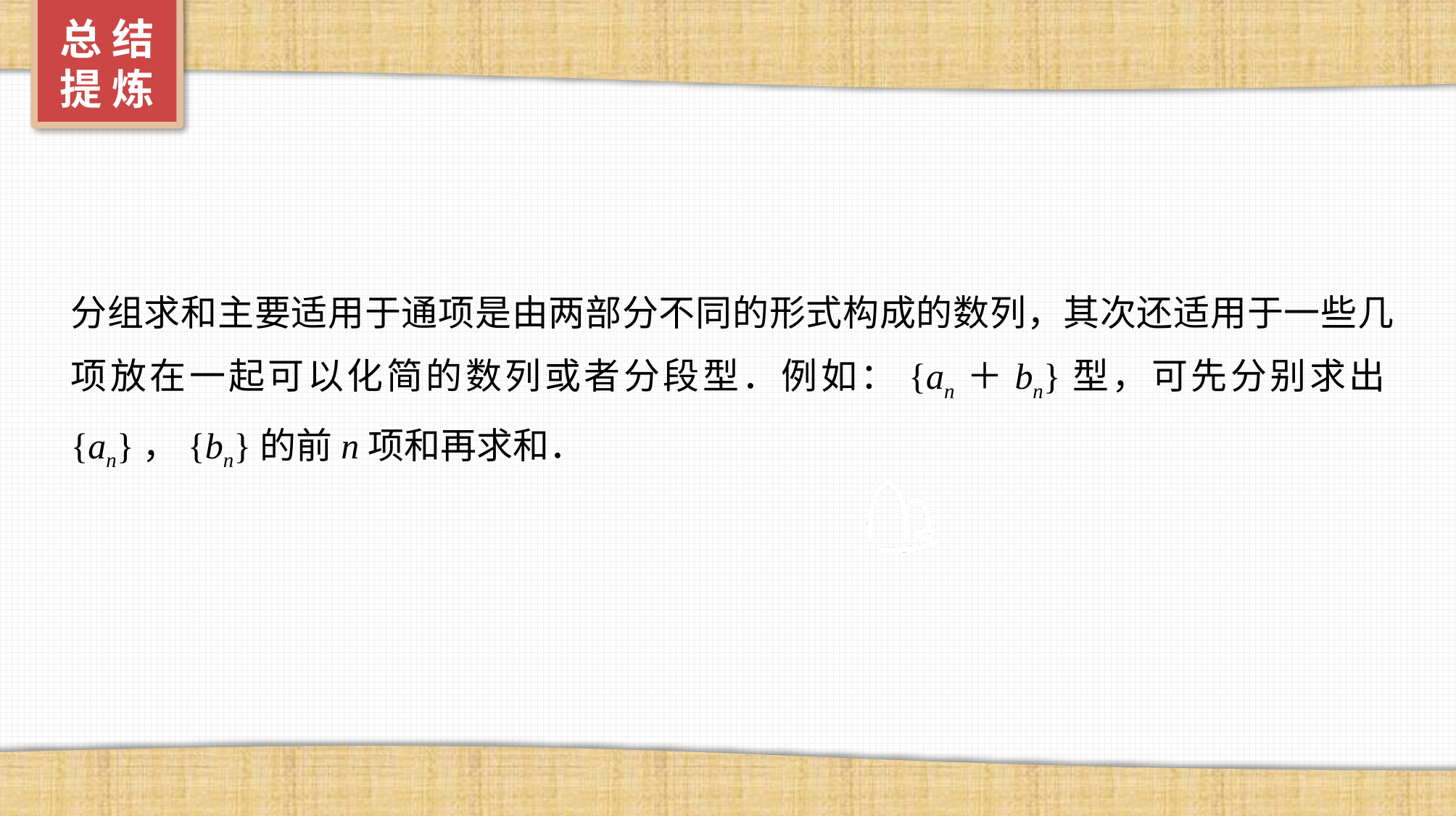

分组求和主要适用于通项是由两部分不同的形式构成的数列，其次还适用于一些几项放在一起可以化简的数列或者分段型．例如：{an＋bn}型，可先分别求出{an}，{bn}的前n项和再求和．